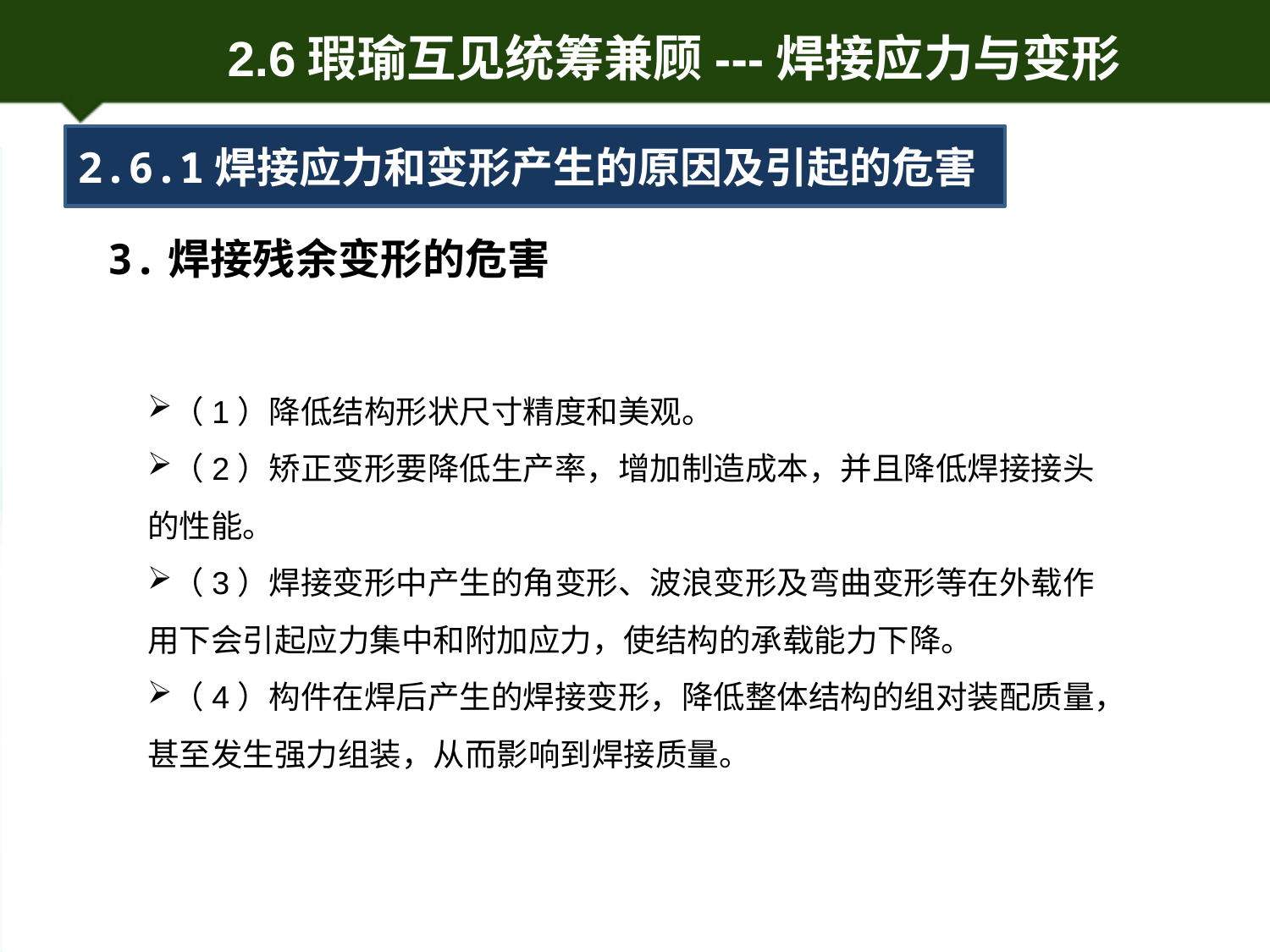

2.6.1焊接应力和变形产生的原因及引起的危害
3.焊接残余变形的危害
（1）降低结构形状尺寸精度和美观。
（2）矫正变形要降低生产率，增加制造成本，并且降低焊接接头的性能。
（3）焊接变形中产生的角变形、波浪变形及弯曲变形等在外载作用下会引起应力集中和附加应力，使结构的承载能力下降。
（4）构件在焊后产生的焊接变形，降低整体结构的组对装配质量，甚至发生强力组装，从而影响到焊接质量。